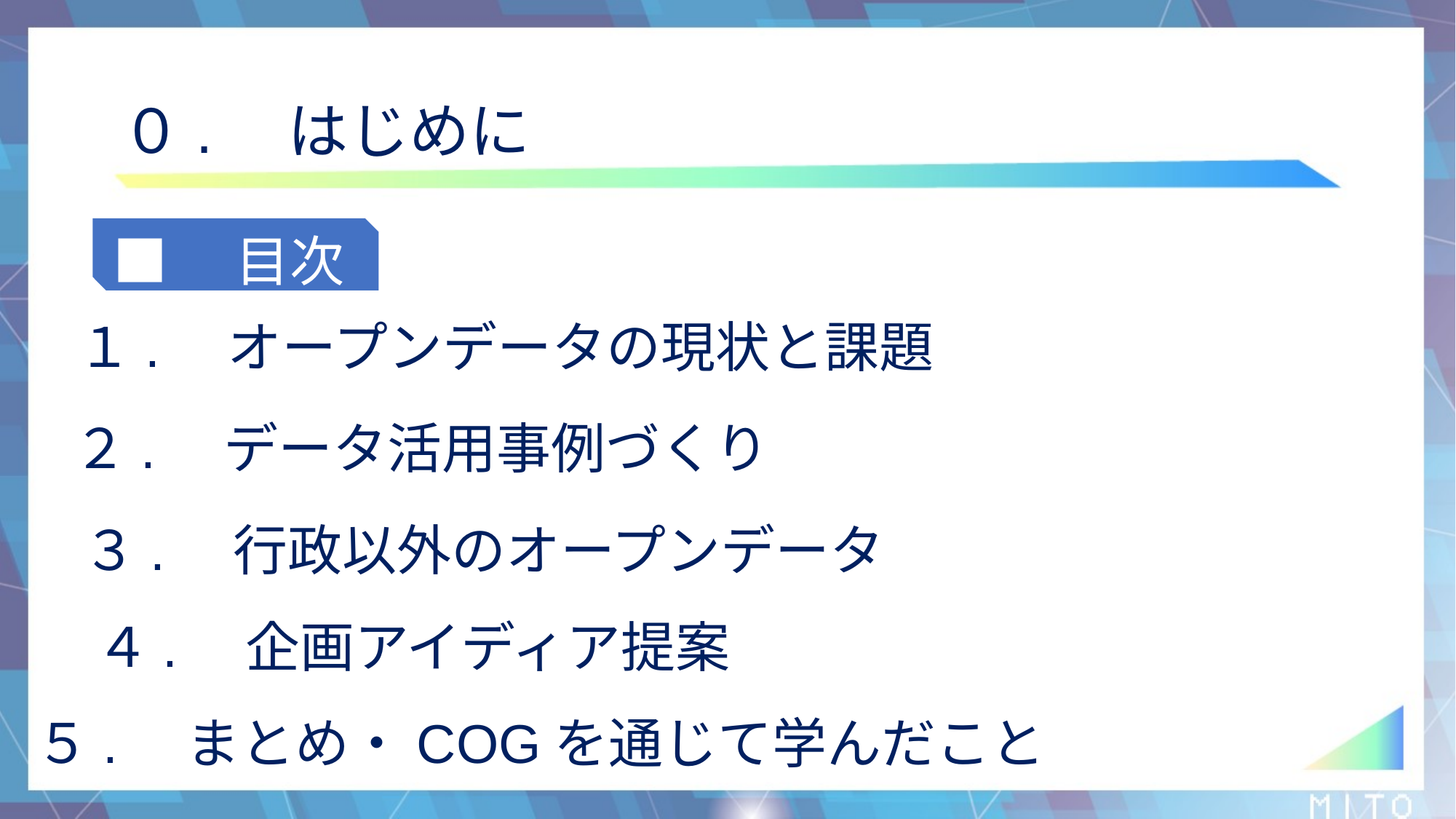

０.　はじめに

■　目次
１.　オープンデータの現状と課題
２.　データ活用事例づくり
３.　行政以外のオープンデータ
４.　企画アイディア提案
５.　まとめ・COGを通じて学んだこと